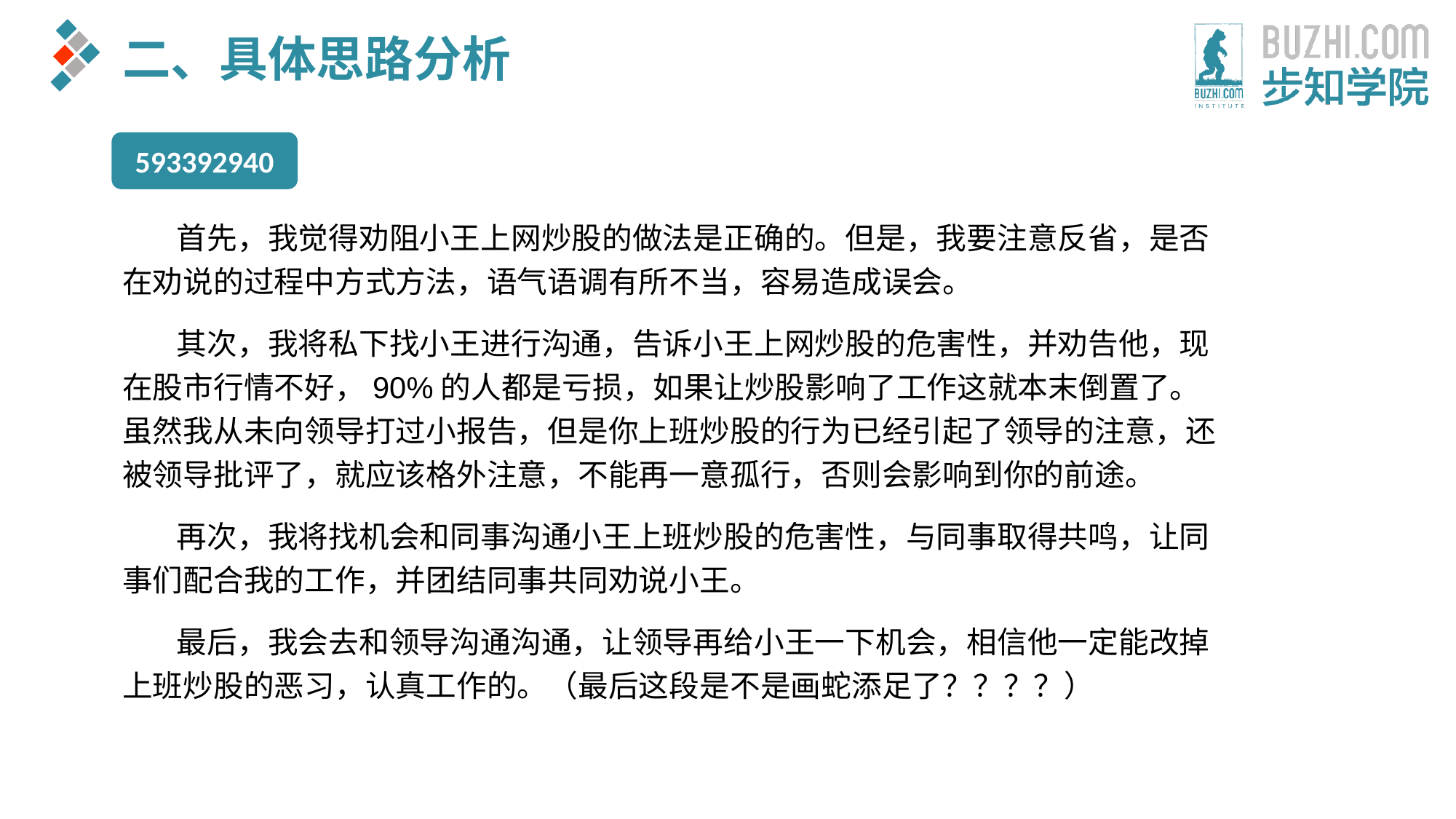

二、具体思路分析
593392940
       首先，我觉得劝阻小王上网炒股的做法是正确的。但是，我要注意反省，是否在劝说的过程中方式方法，语气语调有所不当，容易造成误会。
       其次，我将私下找小王进行沟通，告诉小王上网炒股的危害性，并劝告他，现在股市行情不好，90%的人都是亏损，如果让炒股影响了工作这就本末倒置了。虽然我从未向领导打过小报告，但是你上班炒股的行为已经引起了领导的注意，还被领导批评了，就应该格外注意，不能再一意孤行，否则会影响到你的前途。
       再次，我将找机会和同事沟通小王上班炒股的危害性，与同事取得共鸣，让同事们配合我的工作，并团结同事共同劝说小王。
       最后，我会去和领导沟通沟通，让领导再给小王一下机会，相信他一定能改掉上班炒股的恶习，认真工作的。（最后这段是不是画蛇添足了？？？？）